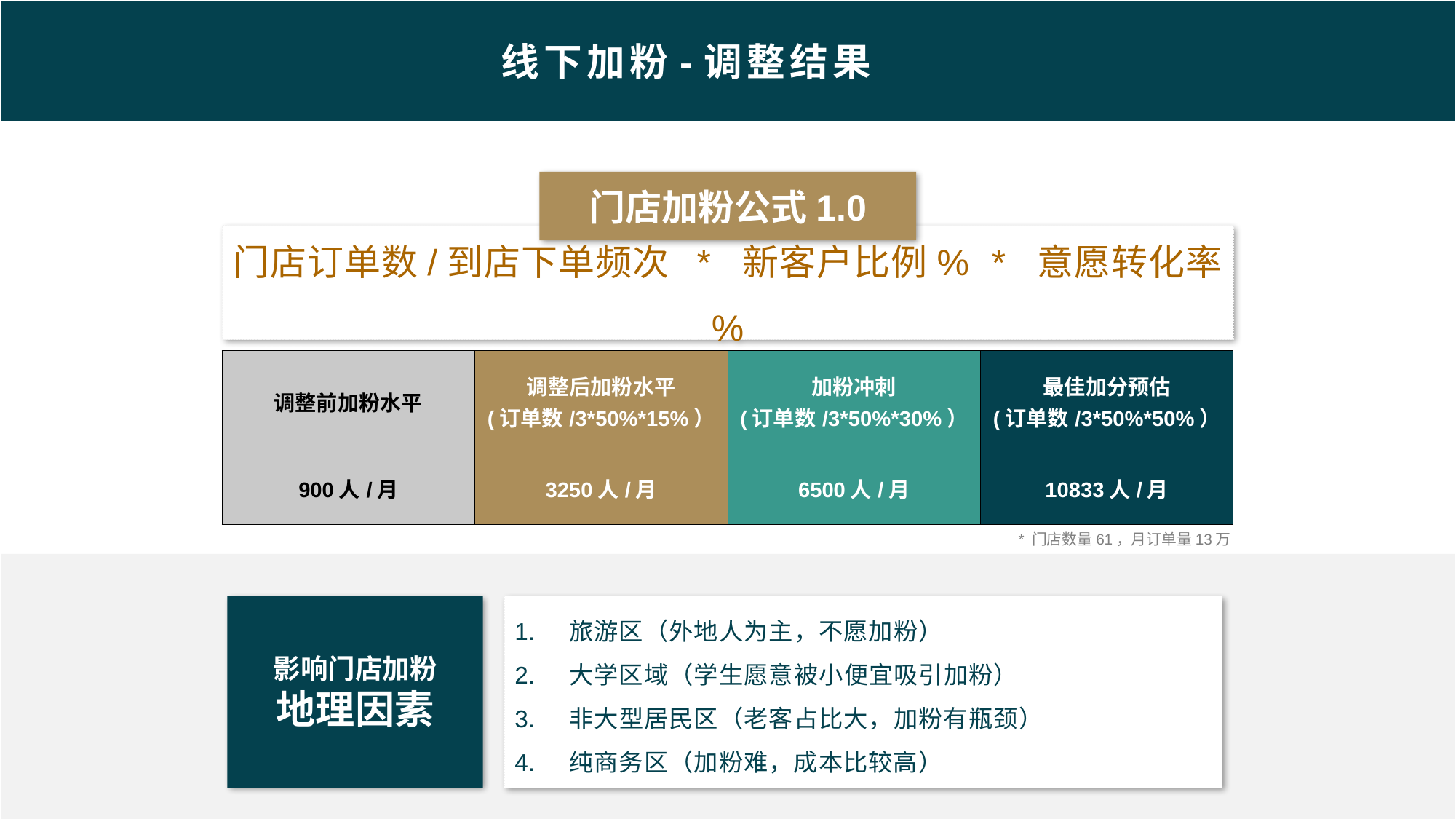

线下加粉-调整结果
门店加粉公式1.0
门店订单数/到店下单频次  *  新客户比例%  *  意愿转化率%
| 调整前加粉水平 | 调整后加粉水平 (订单数/3\*50%\*15%） | 加粉冲刺 (订单数/3\*50%\*30%） | 最佳加分预估 (订单数/3\*50%\*50%） |
| --- | --- | --- | --- |
| 900人/月 | 3250人/月 | 6500人/月 | 10833人/月 |
* 门店数量61，月订单量13万

影响门店加粉
地理因素
旅游区（外地人为主，不愿加粉）
大学区域（学生愿意被小便宜吸引加粉）
非大型居民区（老客占比大，加粉有瓶颈）
纯商务区（加粉难，成本比较高）